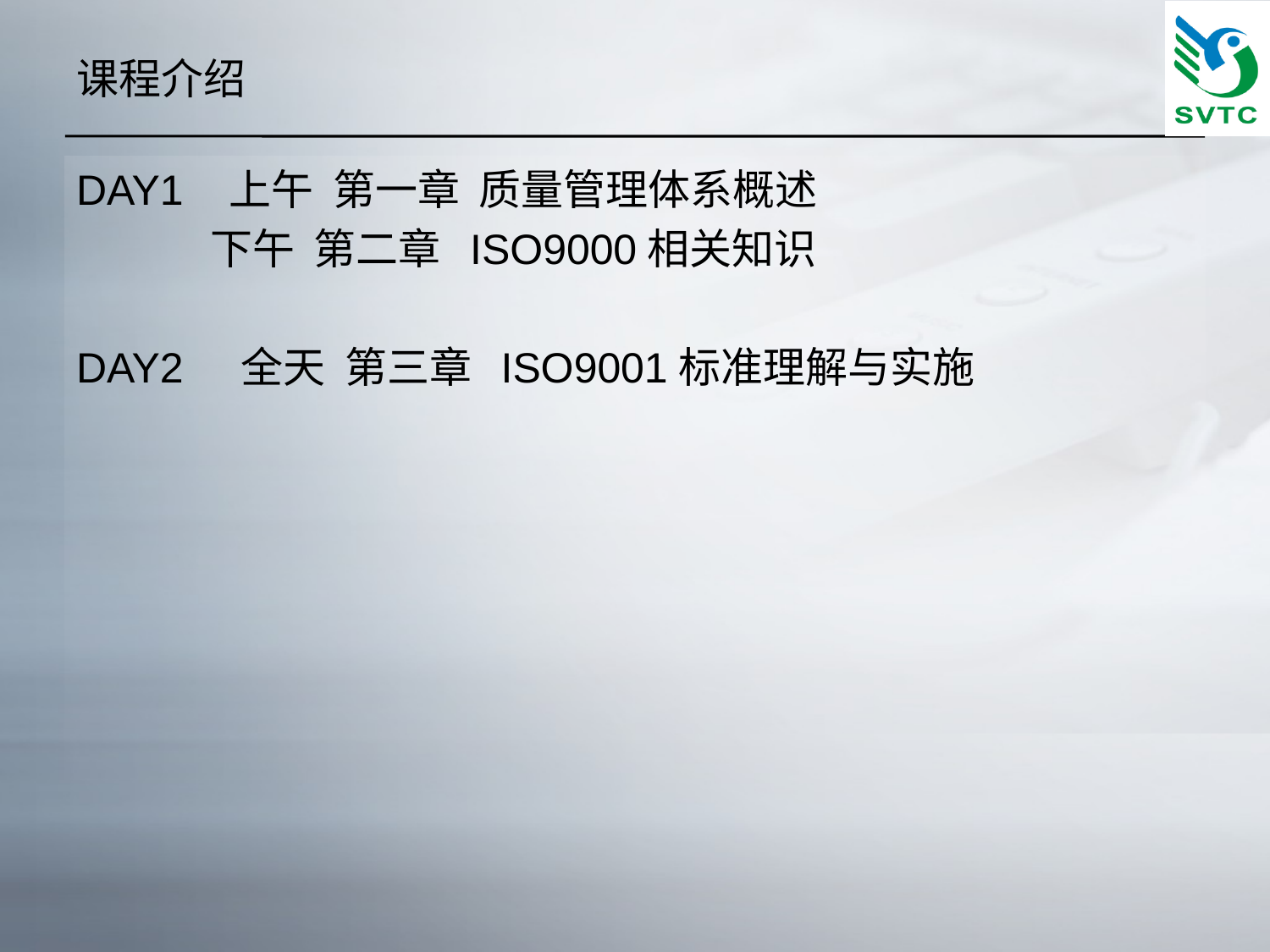

# 课程介绍
DAY1   上午  第一章  质量管理体系概述
             下午  第二章  ISO9000相关知识

DAY2    全天  第三章  ISO9001标准理解与实施